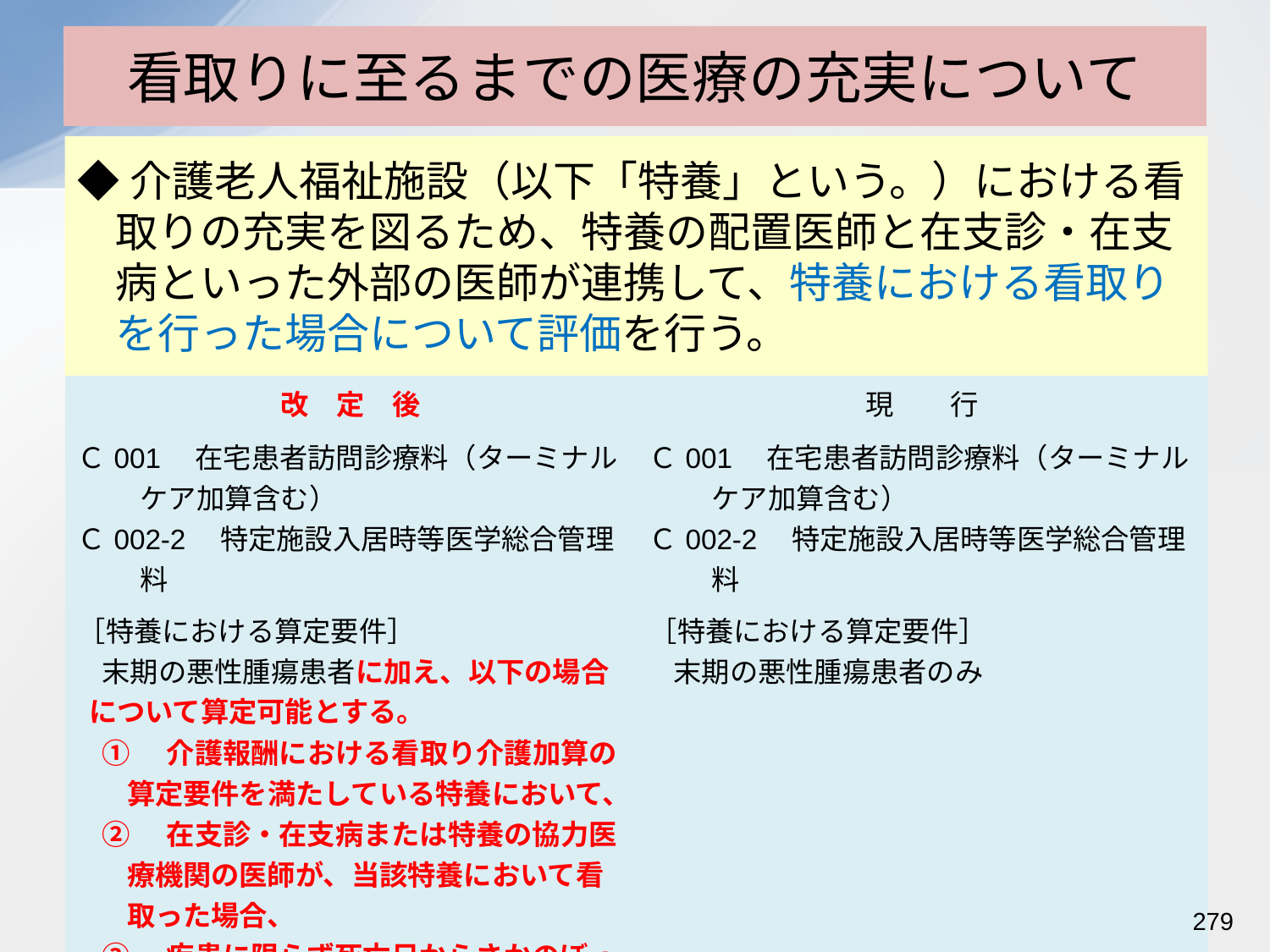

# 看取りに至るまでの医療の充実について
◆介護老人福祉施設（以下「特養」という。）における看取りの充実を図るため、特養の配置医師と在支診・在支病といった外部の医師が連携して、特養における看取りを行った場合について評価を行う。
| 改　定　後 | 現　　行 |
| --- | --- |
| Ｃ001　在宅患者訪問診療料（ターミナルケア加算含む） Ｃ002-2　特定施設入居時等医学総合管理料 ［特養における算定要件］ 末期の悪性腫瘍患者に加え、以下の場合について算定可能とする。 ①　介護報酬における看取り介護加算の算定要件を満たしている特養において、 ②　在支診・在支病または特養の協力医療機関の医師が、当該特養において看取った場合、 ③　疾患に限らず死亡日からさかのぼって３０日に限り医療保険の給付対象とする。 | Ｃ001　在宅患者訪問診療料（ターミナルケア加算含む） Ｃ002-2　特定施設入居時等医学総合管理料 ［特養における算定要件］ 末期の悪性腫瘍患者のみ |
279